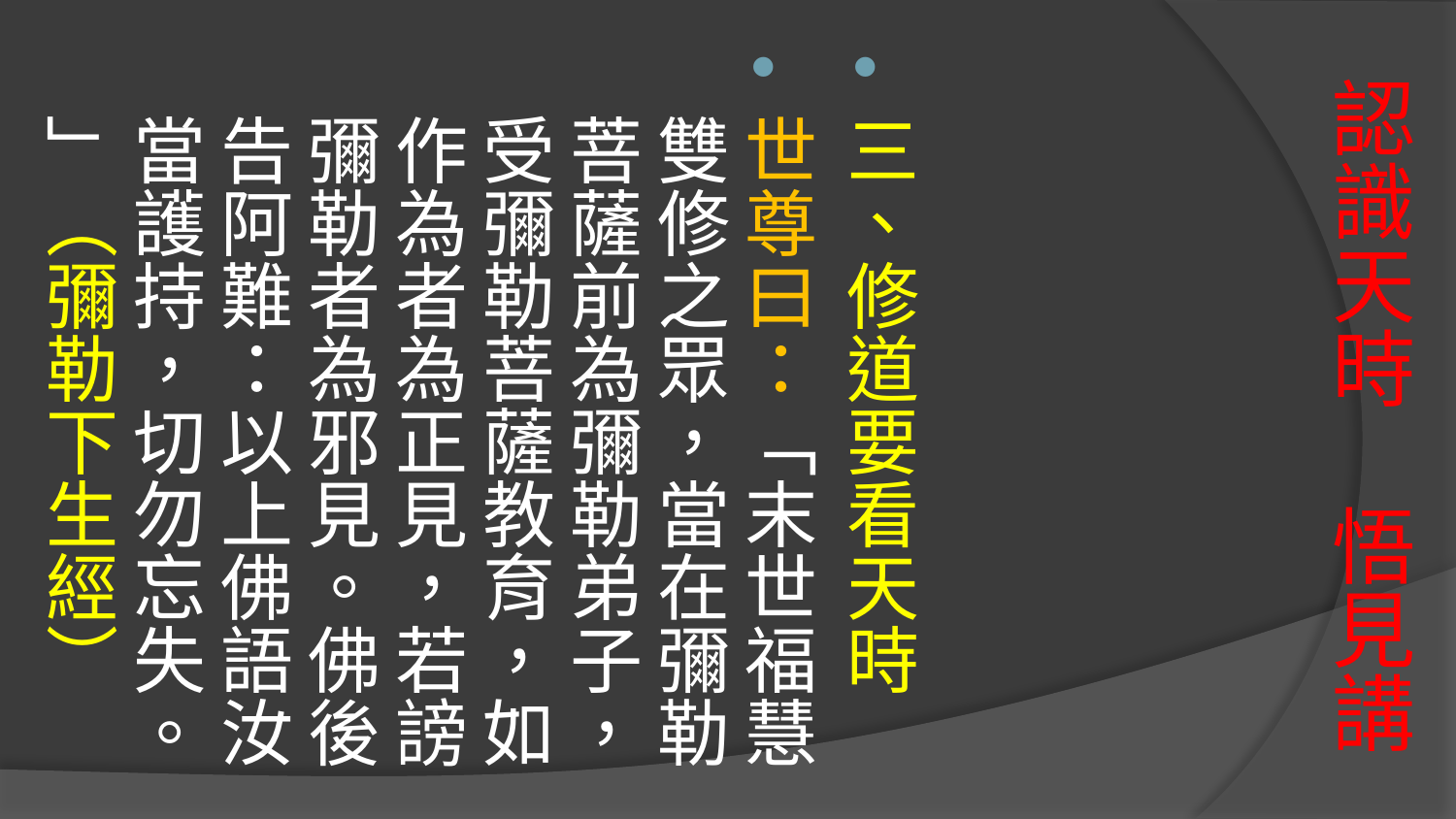

三、修道要看天時
世尊曰：「末世福慧雙修之眾，當在彌勒菩薩前為彌勒弟子，受彌勒菩薩教育，如作為者為正見，若謗彌勒者為邪見。佛後告阿難：以上佛語汝當護持，切勿忘失。 」（彌勒下生經）
# 認識天時     悟見講